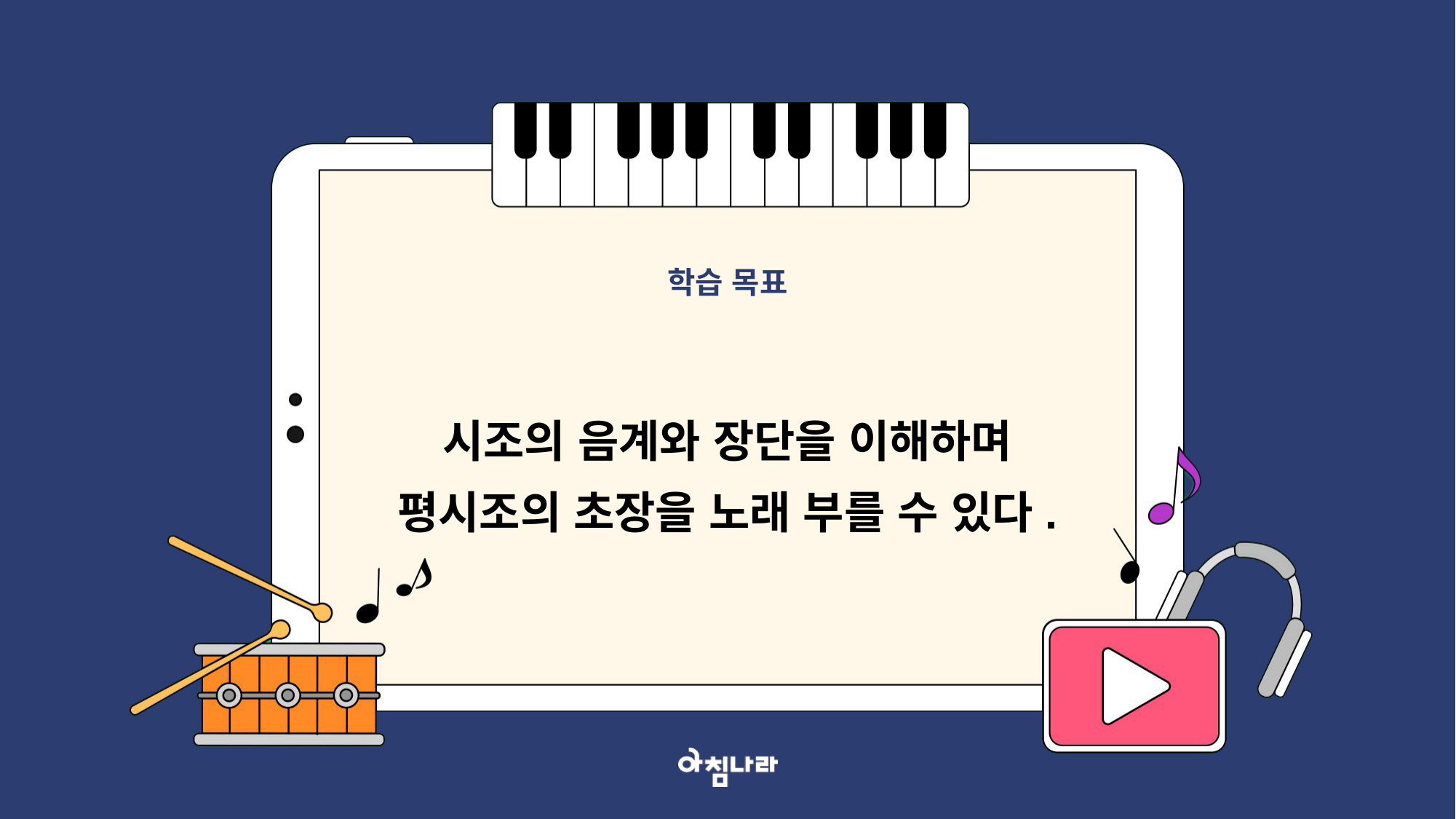

학습 목표
시조의 음계와 장단을 이해하며
평시조의 초장을 노래 부를 수 있다.